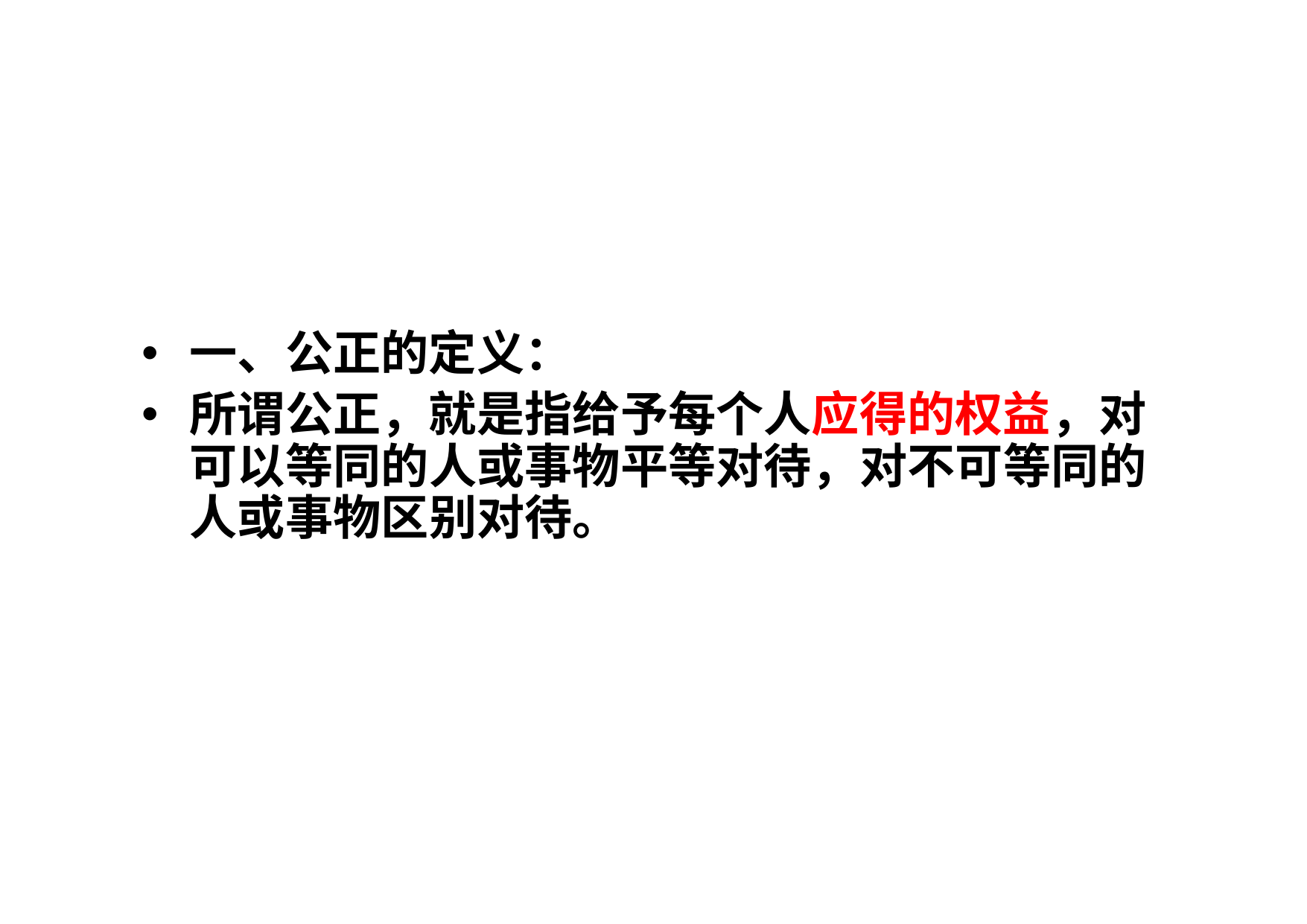

一、公正的定义：
所谓公正，就是指给予每个人应得的权益，对可以等同的人或事物平等对待，对不可等同的人或事物区别对待。